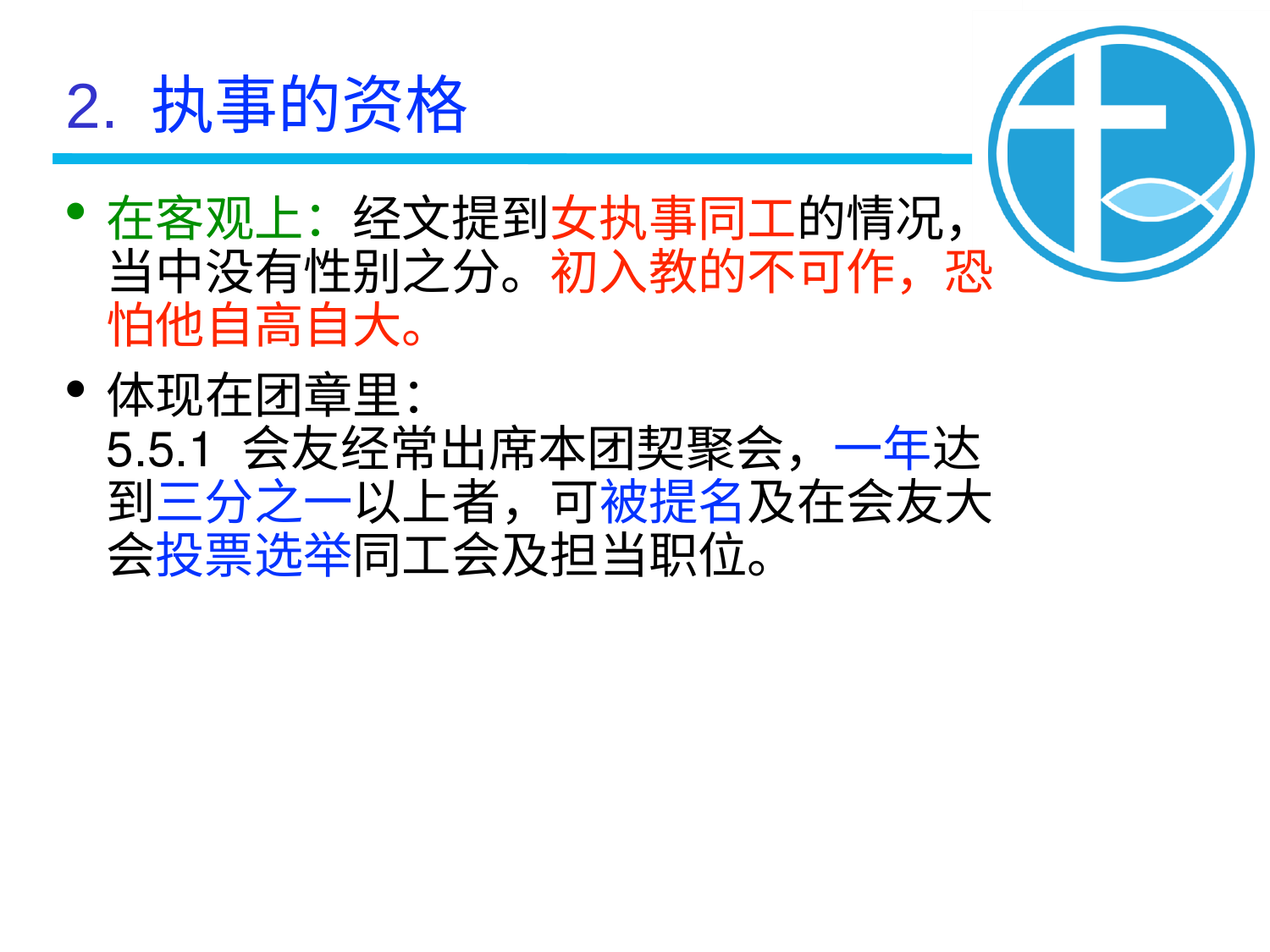

2. 执事的资格
在客观上：经文提到女执事同工的情况，当中没有性别之分。初入教的不可作，恐怕他自高自大。
体现在团章里：
5.5.1 会友经常出席本团契聚会，一年达到三分之一以上者，可被提名及在会友大会投票选举同工会及担当职位。